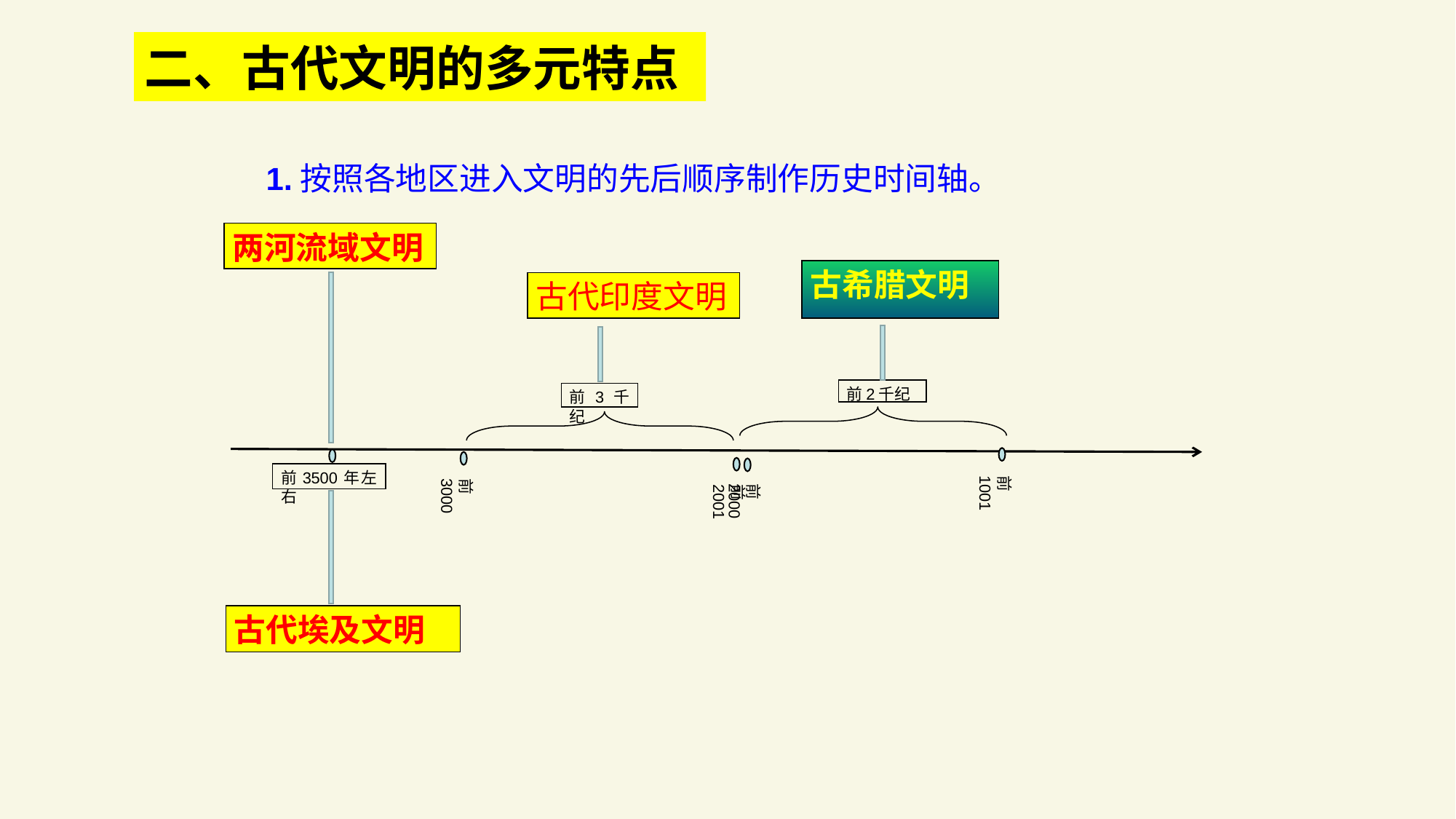

二、古代文明的多元特点
1.按照各地区进入文明的先后顺序制作历史时间轴。
两河流域文明
古希腊文明

古代印度文明

前2千纪
前3千纪

前3500年左右
前1001
前3000
前2000
前2001

古代埃及文明